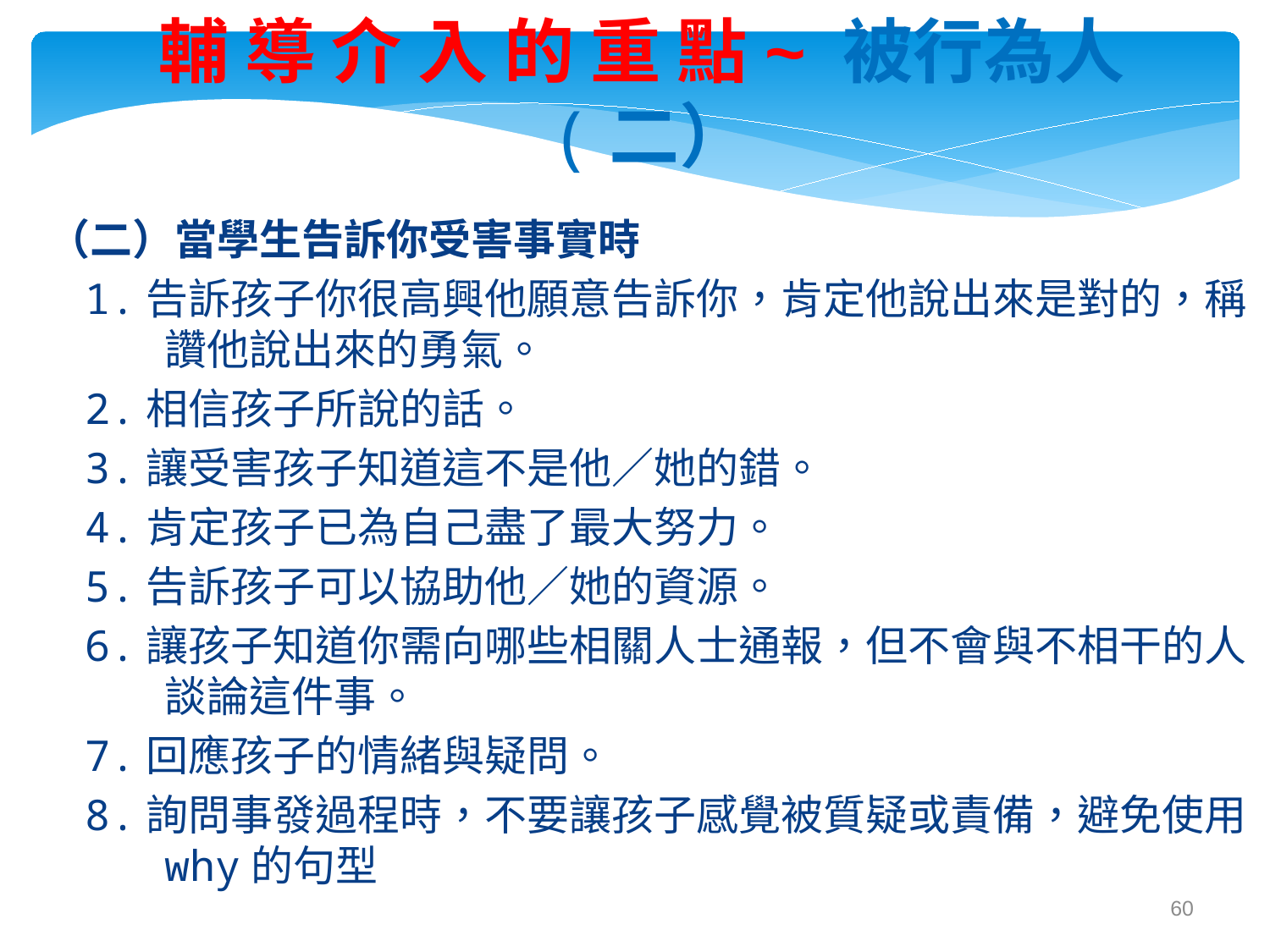

輔 導 介 入 的 重 點~ 被行為人(二）
（二）當學生告訴你受害事實時
1.告訴孩子你很高興他願意告訴你，肯定他說出來是對的，稱讚他說出來的勇氣。
2.相信孩子所說的話。
3.讓受害孩子知道這不是他／她的錯。
4.肯定孩子已為自己盡了最大努力。
5.告訴孩子可以協助他／她的資源。
6.讓孩子知道你需向哪些相關人士通報，但不會與不相干的人談論這件事。
7.回應孩子的情緒與疑問。
8.詢問事發過程時，不要讓孩子感覺被質疑或責備，避免使用why的句型
60